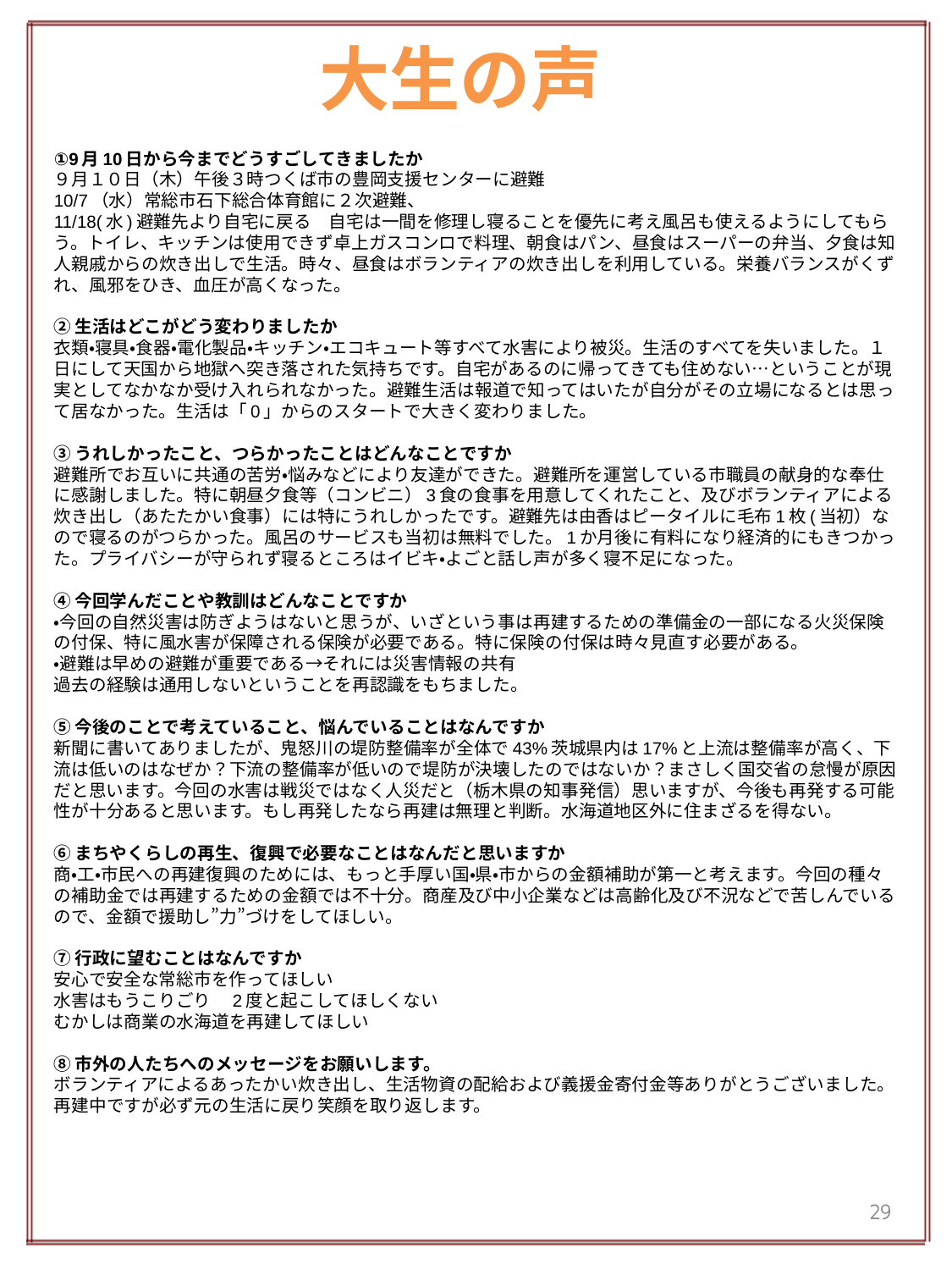

# 大生の声
①9月10日から今までどうすごしてきましたか
９月１０日（木）午後３時つくば市の豊岡支援センターに避難
10/7（水）常総市石下総合体育館に２次避難、
11/18(水)避難先より自宅に戻る　自宅は一間を修理し寝ることを優先に考え風呂も使えるようにしてもらう。トイレ、キッチンは使用できず卓上ガスコンロで料理、朝食はパン、昼食はスーパーの弁当、夕食は知人親戚からの炊き出しで生活。時々、昼食はボランティアの炊き出しを利用している。栄養バランスがくずれ、風邪をひき、血圧が高くなった。

②生活はどこがどう変わりましたか
衣類・寝具・食器・電化製品・キッチン・エコキュート等すべて水害により被災。生活のすべてを失いました。１日にして天国から地獄へ突き落された気持ちです。自宅があるのに帰ってきても住めない…ということが現実としてなかなか受け入れられなかった。避難生活は報道で知ってはいたが自分がその立場になるとは思って居なかった。生活は「0」からのスタートで大きく変わりました。

③うれしかったこと、つらかったことはどんなことですか
避難所でお互いに共通の苦労・悩みなどにより友達ができた。避難所を運営している市職員の献身的な奉仕に感謝しました。特に朝昼夕食等（コンビニ）3食の食事を用意してくれたこと、及びボランティアによる炊き出し（あたたかい食事）には特にうれしかったです。避難先は由香はピータイルに毛布1枚(当初）なので寝るのがつらかった。風呂のサービスも当初は無料でした。1か月後に有料になり経済的にもきつかった。プライバシーが守られず寝るところはイビキ・よごと話し声が多く寝不足になった。

④今回学んだことや教訓はどんなことですか
・今回の自然災害は防ぎようはないと思うが、いざという事は再建するための準備金の一部になる火災保険の付保、特に風水害が保障される保険が必要である。特に保険の付保は時々見直す必要がある。
・避難は早めの避難が重要である→それには災害情報の共有
過去の経験は通用しないということを再認識をもちました。

⑤今後のことで考えていること、悩んでいることはなんですか
新聞に書いてありましたが、鬼怒川の堤防整備率が全体で43%茨城県内は17%と上流は整備率が高く、下流は低いのはなぜか？下流の整備率が低いので堤防が決壊したのではないか？まさしく国交省の怠慢が原因だと思います。今回の水害は戦災ではなく人災だと（栃木県の知事発信）思いますが、今後も再発する可能性が十分あると思います。もし再発したなら再建は無理と判断。水海道地区外に住まざるを得ない。

⑥まちやくらしの再生、復興で必要なことはなんだと思いますか
商・工・市民への再建復興のためには、もっと手厚い国・県・市からの金額補助が第一と考えます。今回の種々の補助金では再建するための金額では不十分。商産及び中小企業などは高齢化及び不況などで苦しんでいるので、金額で援助し”力”づけをしてほしい。

⑦行政に望むことはなんですか
安心で安全な常総市を作ってほしい
水害はもうこりごり　2度と起こしてほしくない
むかしは商業の水海道を再建してほしい

⑧市外の人たちへのメッセージをお願いします。
ボランティアによるあったかい炊き出し、生活物資の配給および義援金寄付金等ありがとうございました。再建中ですが必ず元の生活に戻り笑顔を取り返します。

29